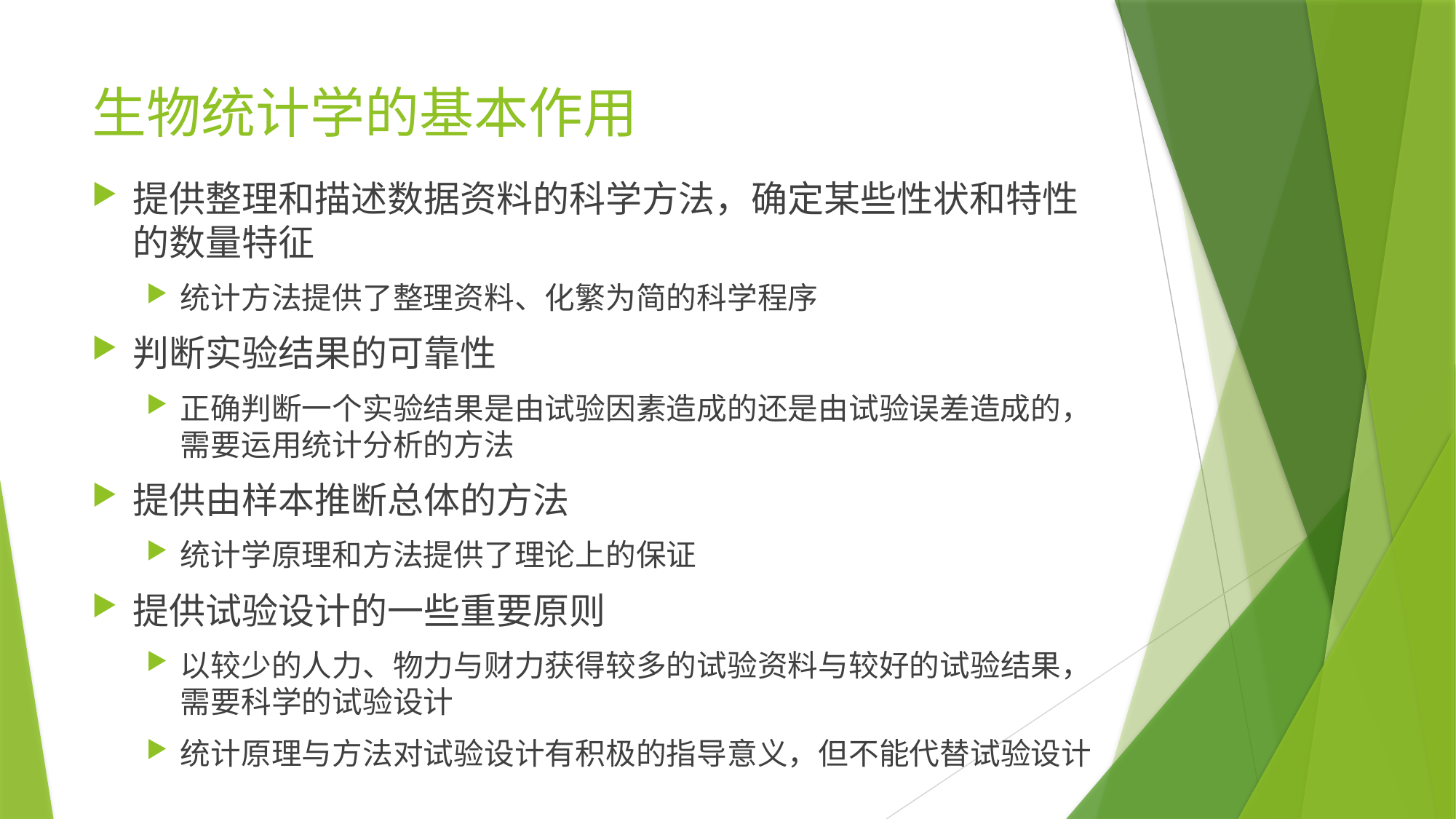

# 生物统计学的基本作用
提供整理和描述数据资料的科学方法，确定某些性状和特性的数量特征
统计方法提供了整理资料、化繁为简的科学程序
判断实验结果的可靠性
正确判断一个实验结果是由试验因素造成的还是由试验误差造成的，需要运用统计分析的方法
提供由样本推断总体的方法
统计学原理和方法提供了理论上的保证
提供试验设计的一些重要原则
以较少的人力、物力与财力获得较多的试验资料与较好的试验结果，需要科学的试验设计
统计原理与方法对试验设计有积极的指导意义，但不能代替试验设计